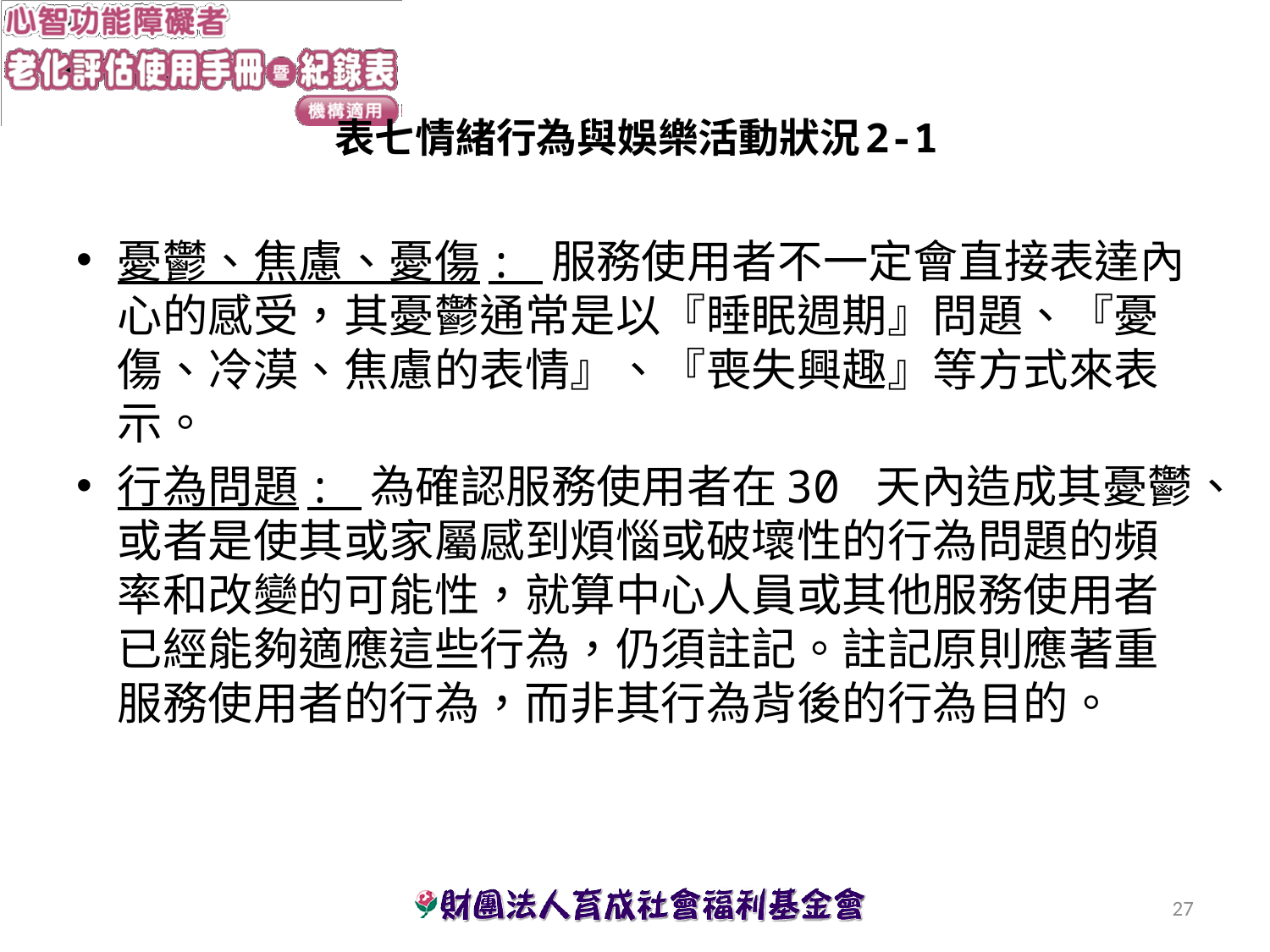

# 表七情緒行為與娛樂活動狀況2-1
憂鬱、焦慮、憂傷: 服務使用者不一定會直接表達內心的感受，其憂鬱通常是以『睡眠週期』問題、『憂傷、冷漠、焦慮的表情』、『喪失興趣』等方式來表示。
行為問題: 為確認服務使用者在30 天內造成其憂鬱、或者是使其或家屬感到煩惱或破壞性的行為問題的頻率和改變的可能性，就算中心人員或其他服務使用者已經能夠適應這些行為，仍須註記。註記原則應著重服務使用者的行為，而非其行為背後的行為目的。
27